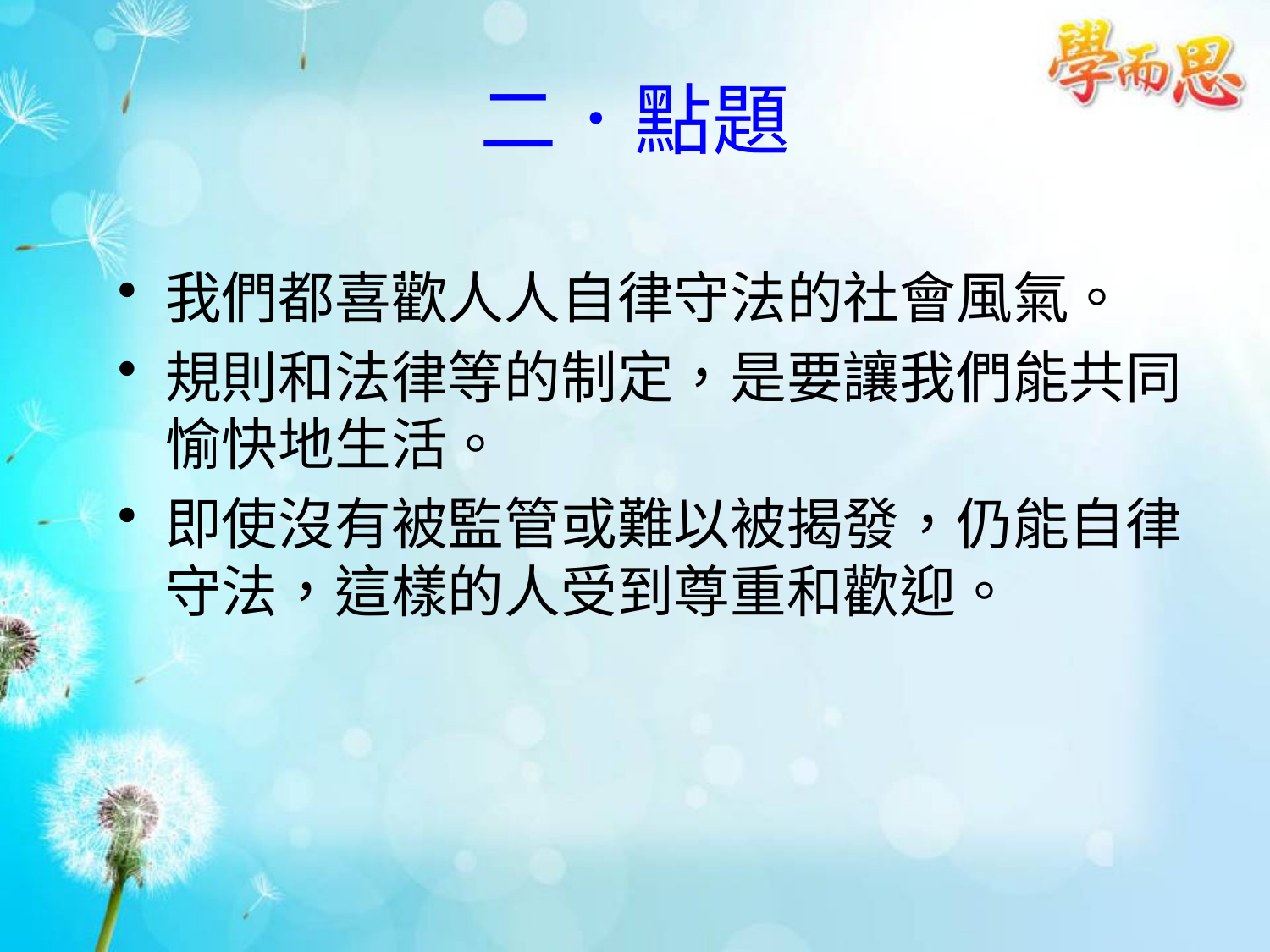

# 二．點題
我們都喜歡人人自律守法的社會風氣。
規則和法律等的制定，是要讓我們能共同愉快地生活。
即使沒有被監管或難以被揭發，仍能自律守法，這樣的人受到尊重和歡迎。